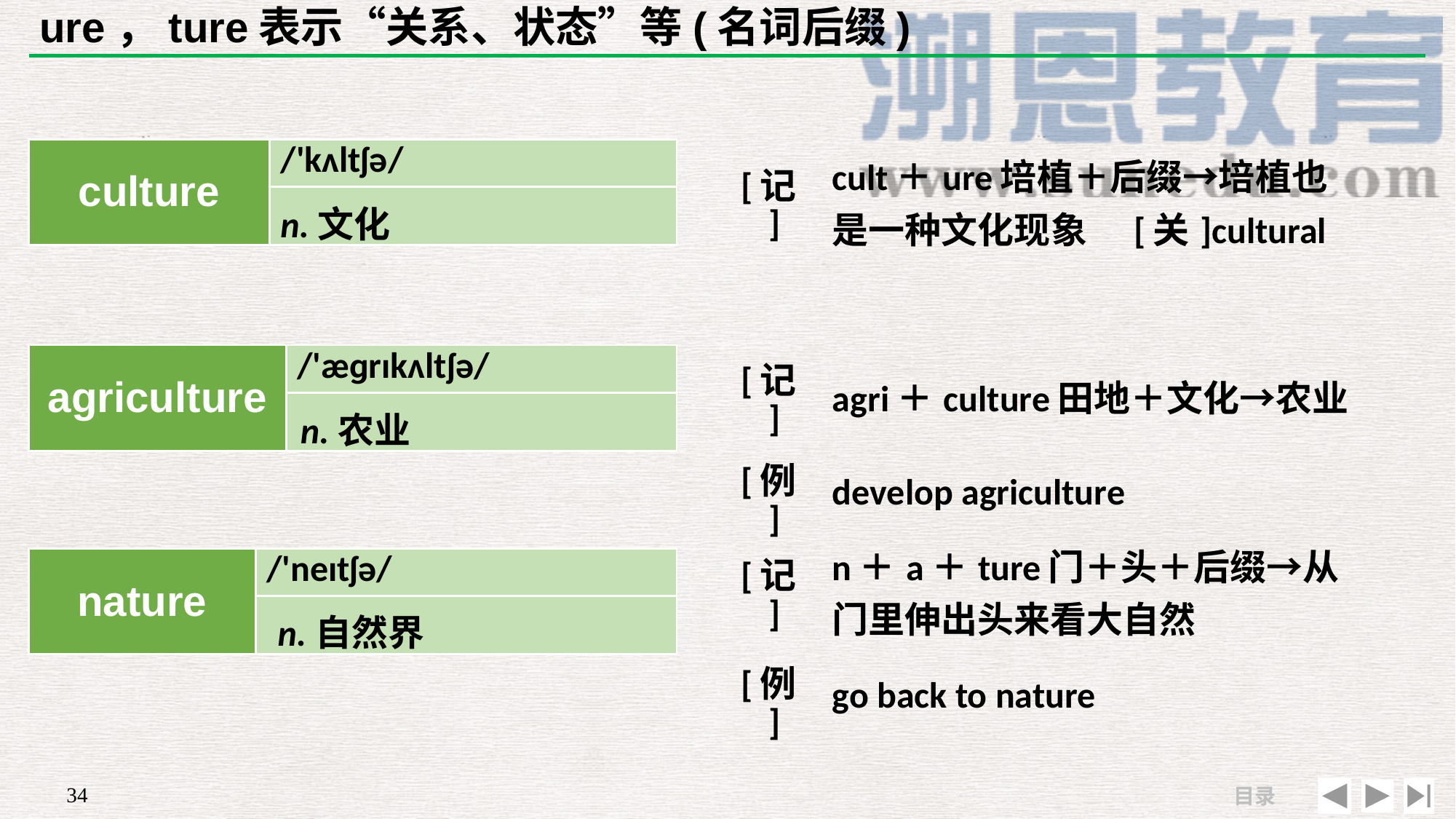

# ure，ture表示“关系、状态”等(名词后缀)

| culture | /'kʌltʃə/ |
| --- | --- |
|  |  |
| [记] | cult＋ure培植＋后缀→培植也是一种文化现象　[关]cultural |
| --- | --- |
|  |  |
n.文化
| agriculture | /'æɡrɪkʌltʃə/ |
| --- | --- |
|  |  |
| [记] | agri＋culture田地＋文化→农业 |
| --- | --- |
| [例] | develop agriculture |
n.农业
| [记] | n＋a＋ture门＋头＋后缀→从门里伸出头来看大自然 |
| --- | --- |
| [例] | go back to nature |
| nature | /'neɪtʃə/ |
| --- | --- |
|  |  |
n.自然界